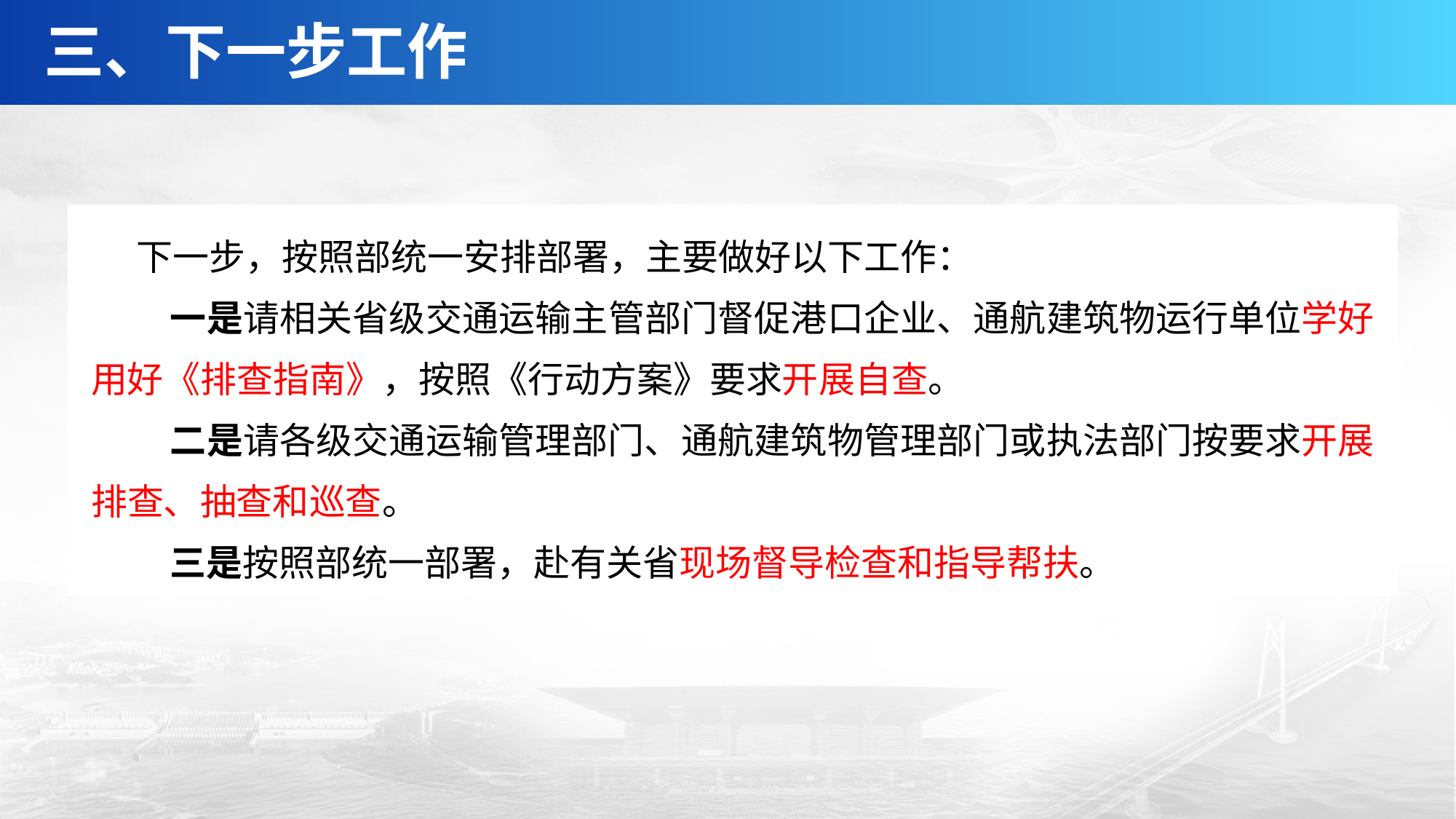

三、下一步工作
下一步，按照部统一安排部署，主要做好以下工作：
   一是请相关省级交通运输主管部门督促港口企业、通航建筑物运行单位学好用好《排查指南》，按照《行动方案》要求开展自查。
   二是请各级交通运输管理部门、通航建筑物管理部门或执法部门按要求开展排查、抽查和巡查。
   三是按照部统一部署，赴有关省现场督导检查和指导帮扶。
19